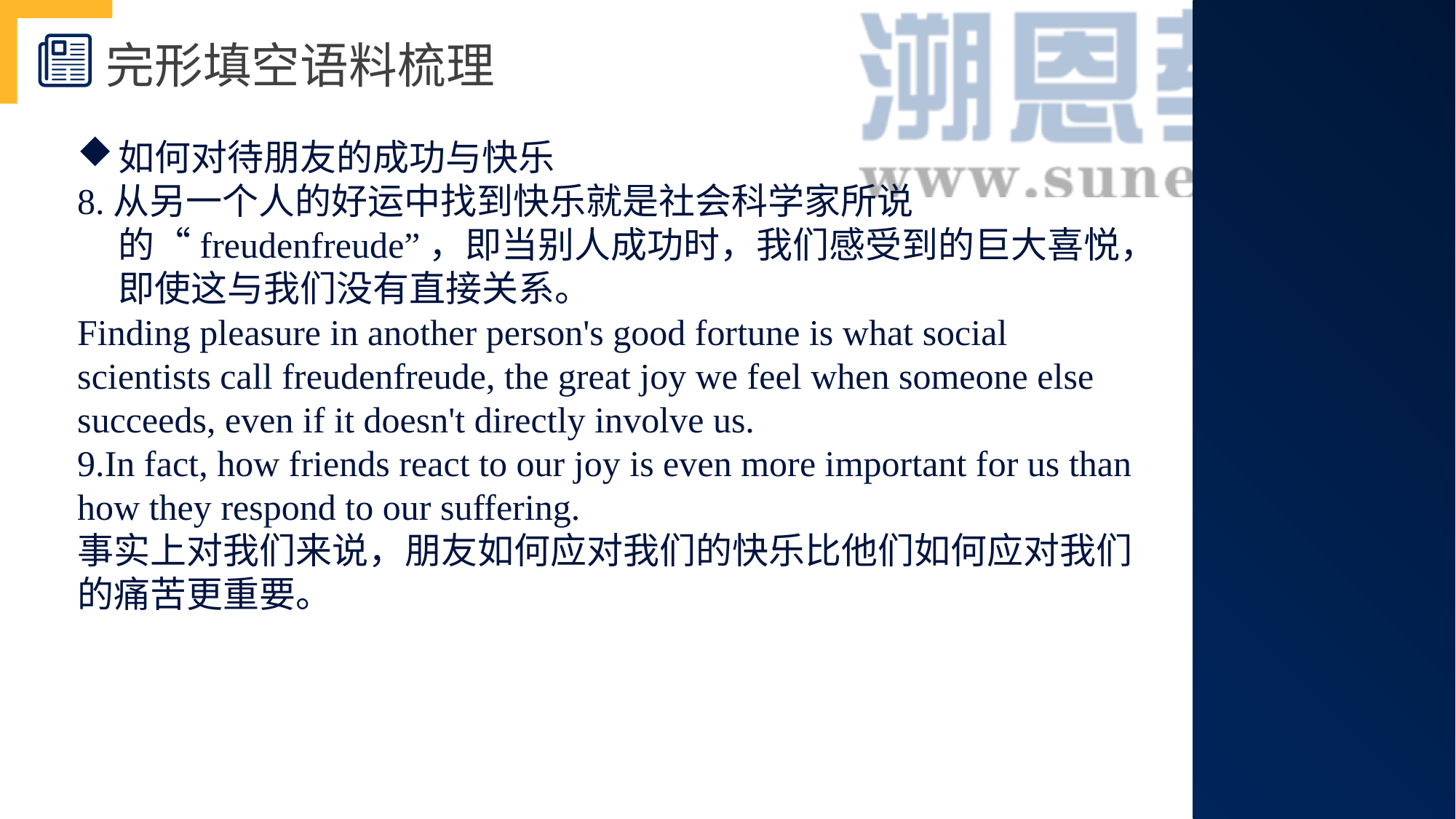

完形填空语料梳理

如何对待朋友的成功与快乐
8.从另一个人的好运中找到快乐就是社会科学家所说的“freudenfreude”，即当别人成功时，我们感受到的巨大喜悦，即使这与我们没有直接关系。
Finding pleasure in another person's good fortune is what social scientists call freudenfreude, the great joy we feel when someone else succeeds, even if it doesn't directly involve us.
9.In fact, how friends react to our joy is even more important for us than how they respond to our suffering.
事实上对我们来说，朋友如何应对我们的快乐比他们如何应对我们的痛苦更重要。